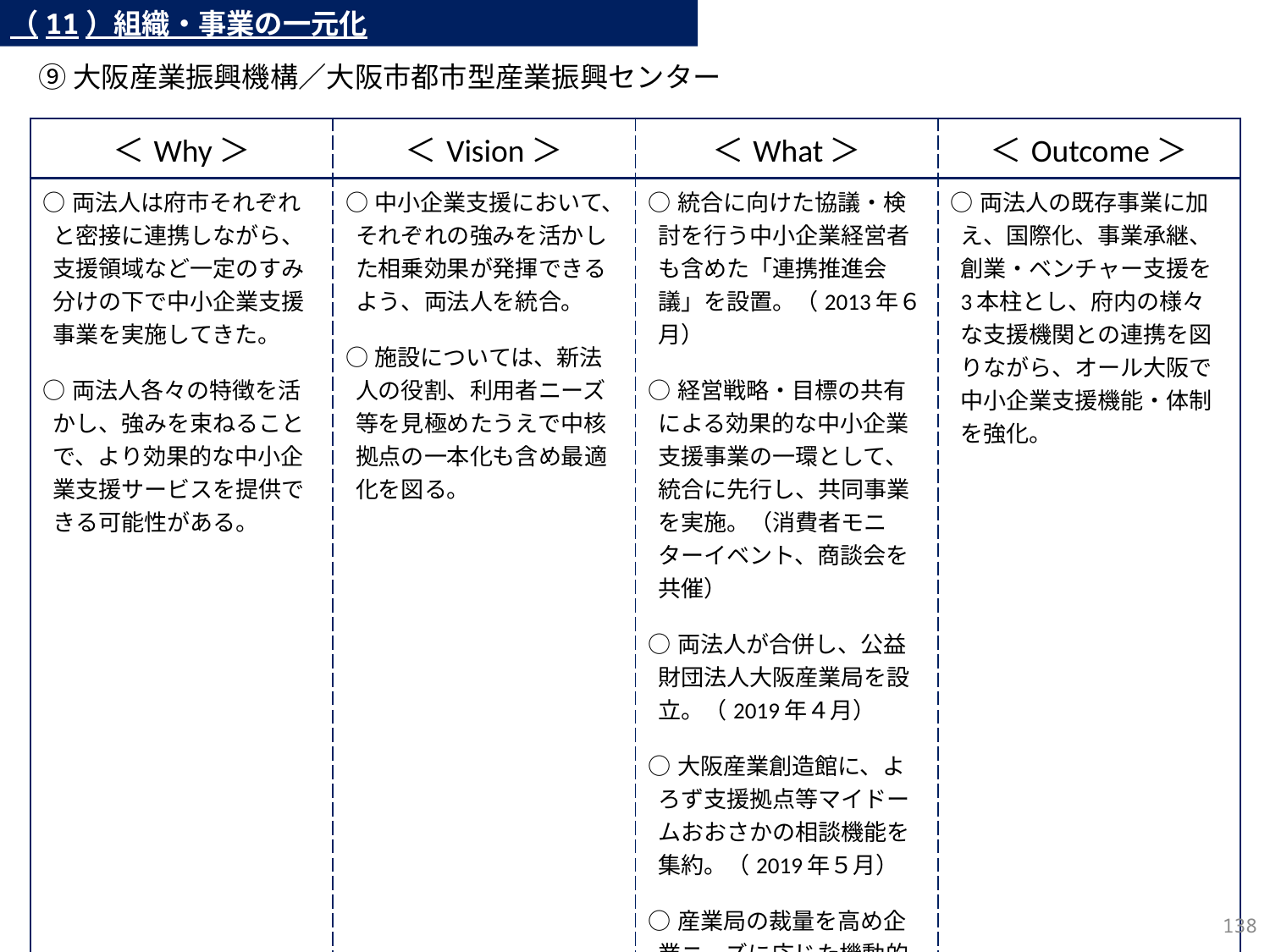

（11）組織・事業の一元化
⑨大阪産業振興機構／大阪市都市型産業振興センター
| ＜Why＞ | ＜Vision＞ | ＜What＞ | ＜Outcome＞ |
| --- | --- | --- | --- |
| ○両法人は府市それぞれと密接に連携しながら、支援領域など一定のすみ分けの下で中小企業支援事業を実施してきた。 ○両法人各々の特徴を活かし、強みを束ねることで、より効果的な中小企業支援サービスを提供できる可能性がある。 | ○中小企業支援において、それぞれの強みを活かした相乗効果が発揮できるよう、両法人を統合。 ○施設については、新法人の役割、利用者ニーズ等を見極めたうえで中核拠点の一本化も含め最適化を図る。 | ○統合に向けた協議・検討を行う中小企業経営者も含めた「連携推進会議」を設置。（2013年６月） ○経営戦略・目標の共有による効果的な中小企業支援事業の一環として、統合に先行し、共同事業を実施。（消費者モニターイベント、商談会を共催） ○両法人が合併し、公益財団法人大阪産業局を設立。（2019年４月） ○大阪産業創造館に、よろず支援拠点等マイドームおおさかの相談機能を集約。（2019年５月） ○産業局の裁量を高め企業ニーズに応じた機動的な事業実施のための府市交付金を創設。（2021年４月） | ○両法人の既存事業に加え、国際化、事業承継、創業・ベンチャー支援を3本柱とし、府内の様々な支援機関との連携を図りながら、オール大阪で中小企業支援機能・体制を強化。 |
138